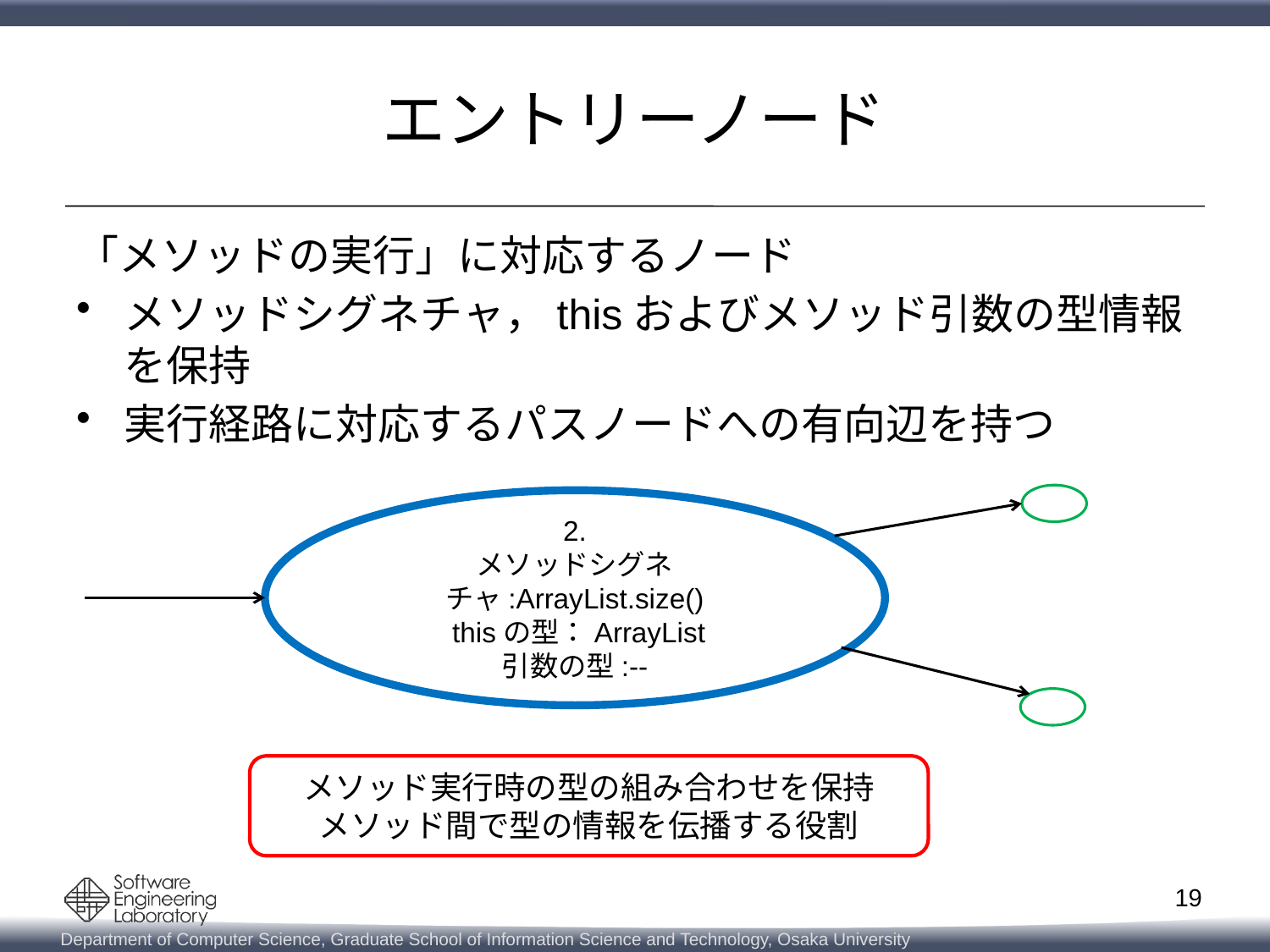

# エントリーノード
「メソッドの実行」に対応するノード
メソッドシグネチャ，thisおよびメソッド引数の型情報を保持
実行経路に対応するパスノードへの有向辺を持つ

2.
メソッドシグネチャ:ArrayList.size()
 thisの型：ArrayList
引数の型:--

メソッド実行時の型の組み合わせを保持
メソッド間で型の情報を伝播する役割
19